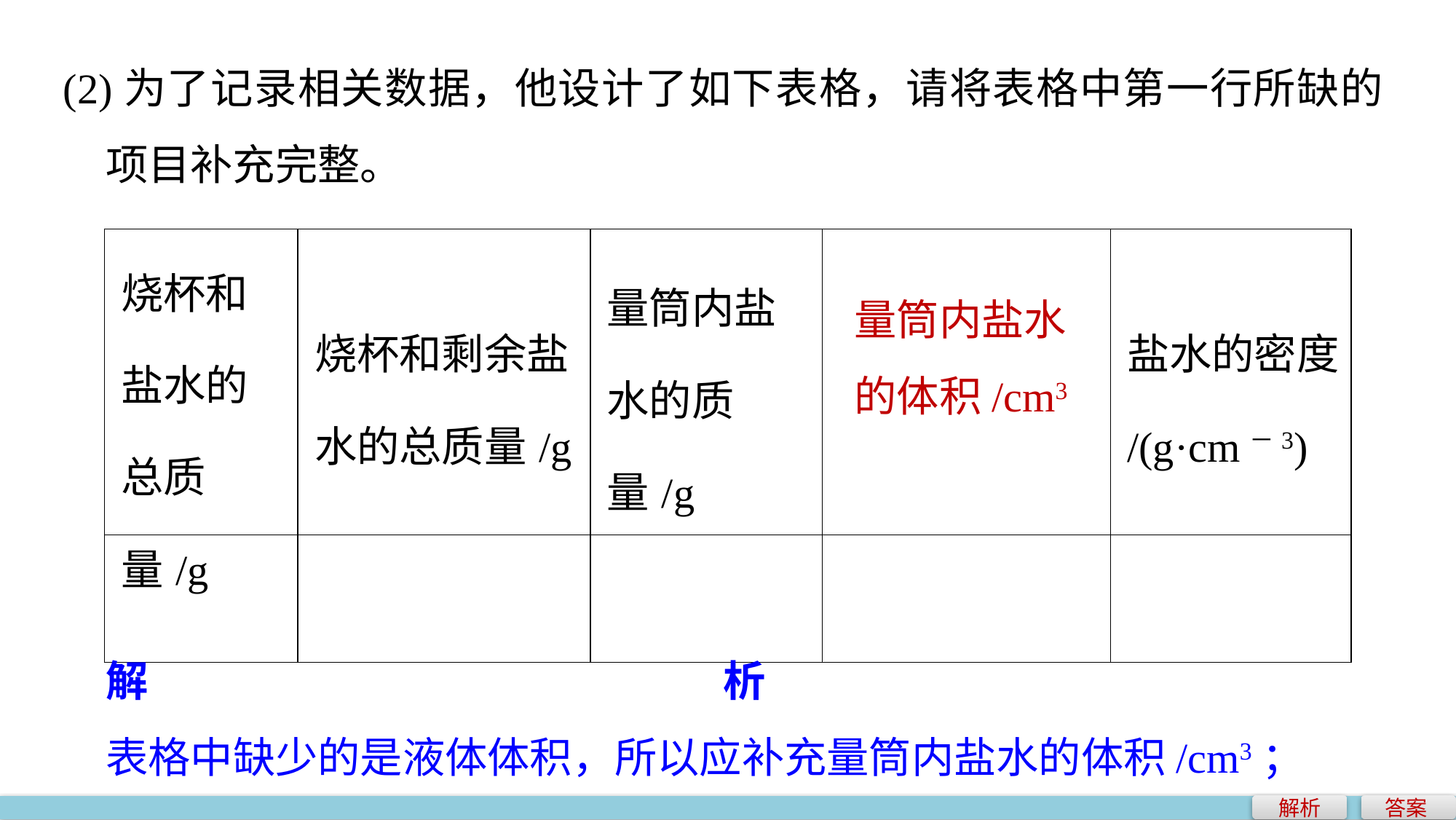

(2)为了记录相关数据，他设计了如下表格，请将表格中第一行所缺的项目补充完整。
| 烧杯和盐水的总质量/g | 烧杯和剩余盐水的总质量/g | 量筒内盐水的质量/g |  | 盐水的密度/(g·cm－3) |
| --- | --- | --- | --- | --- |
|  |  |  |  |  |
量筒内盐水
的体积/cm3
解析　表格中缺少的是液体体积，所以应补充量筒内盐水的体积/cm3；
解析
答案